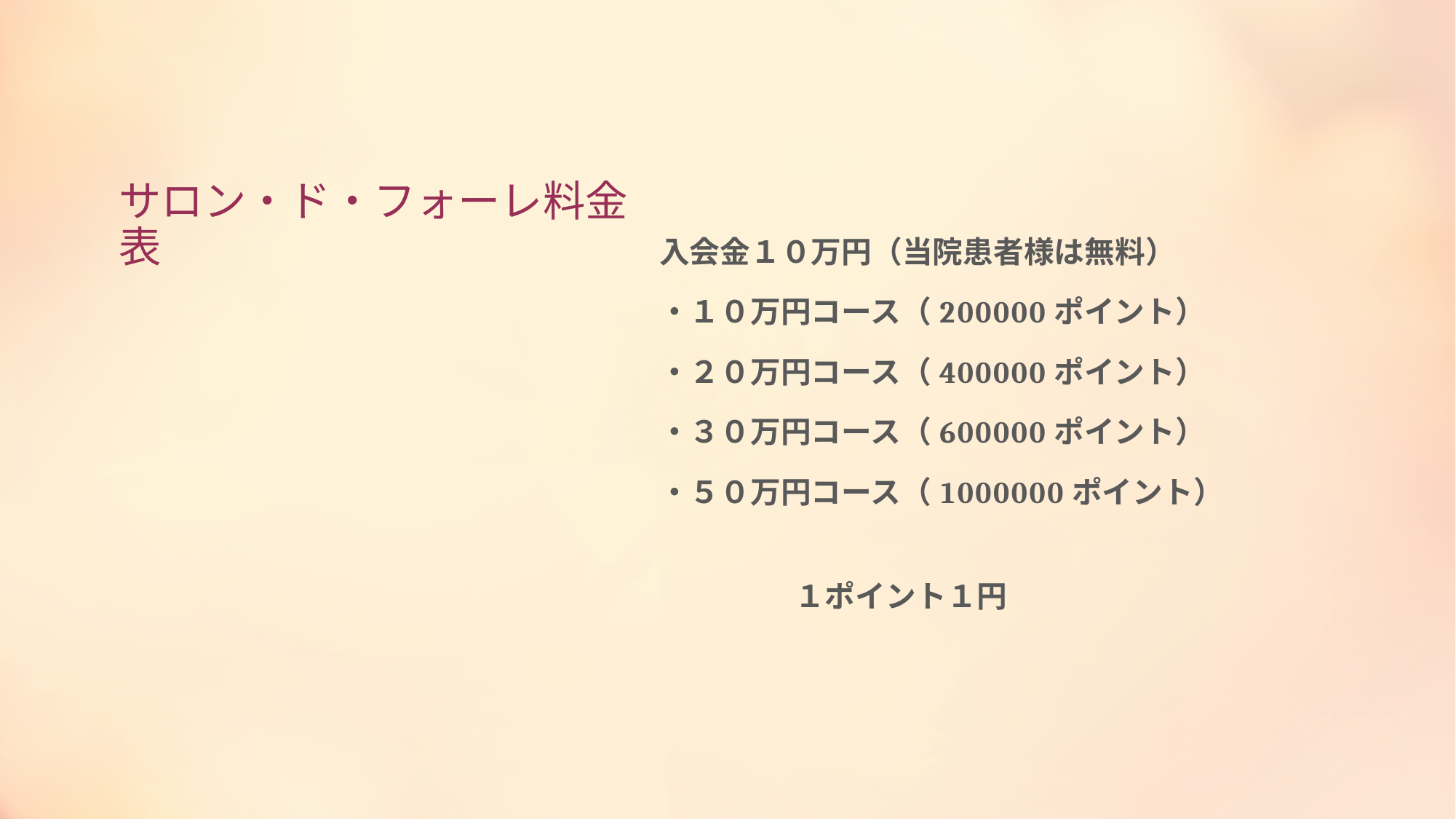

入会金１０万円（当院患者様は無料）
・１０万円コース（200000ポイント）
・２０万円コース（400000ポイント）
・３０万円コース（600000ポイント）
・５０万円コース（1000000ポイント）
# サロン・ド・フォーレ料金表
１ポイント１円